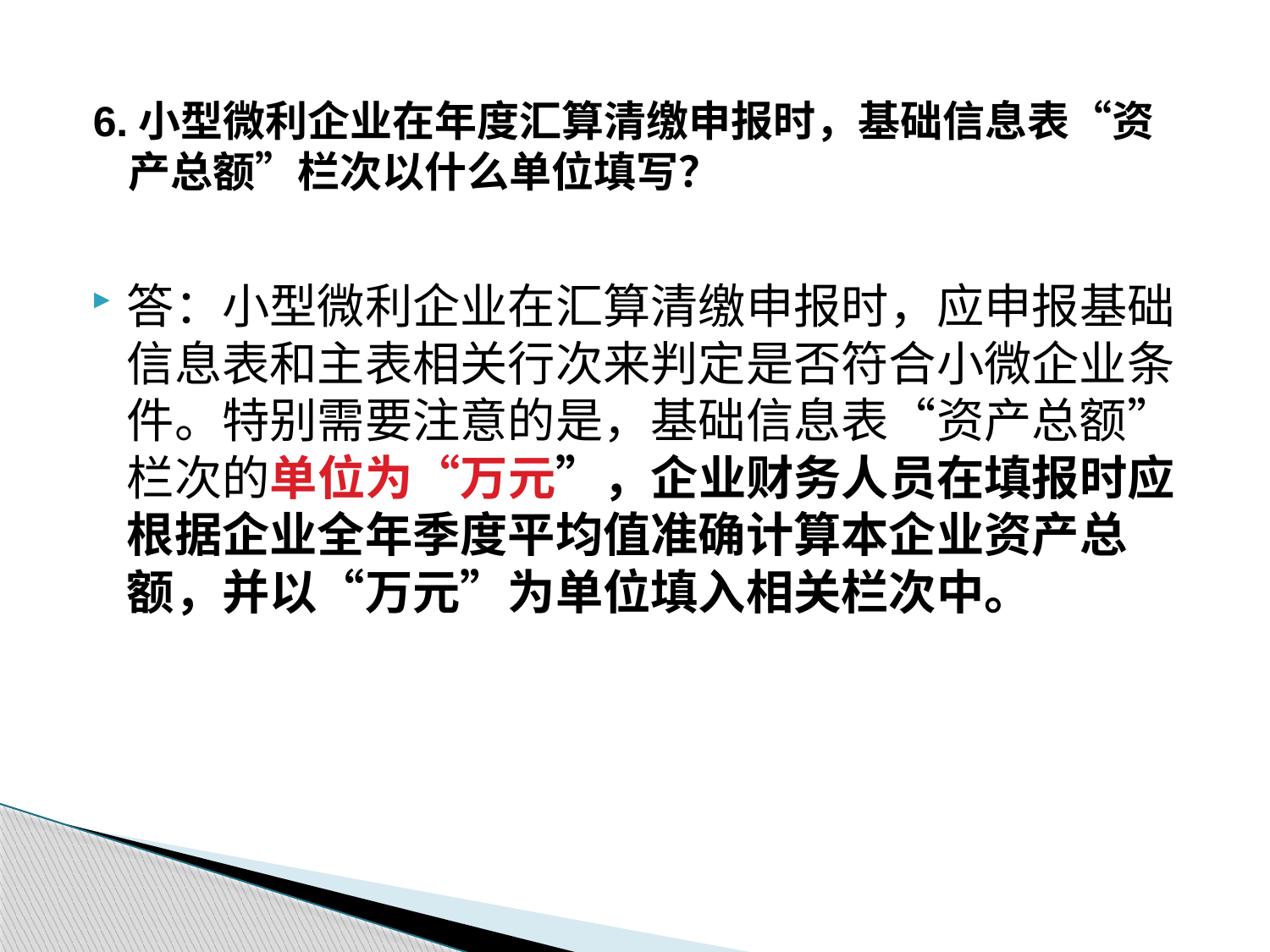

# 6.小型微利企业在年度汇算清缴申报时，基础信息表“资产总额”栏次以什么单位填写？

答：小型微利企业在汇算清缴申报时，应申报基础信息表和主表相关行次来判定是否符合小微企业条件。特别需要注意的是，基础信息表“资产总额”栏次的单位为“万元”，企业财务人员在填报时应根据企业全年季度平均值准确计算本企业资产总额，并以“万元”为单位填入相关栏次中。